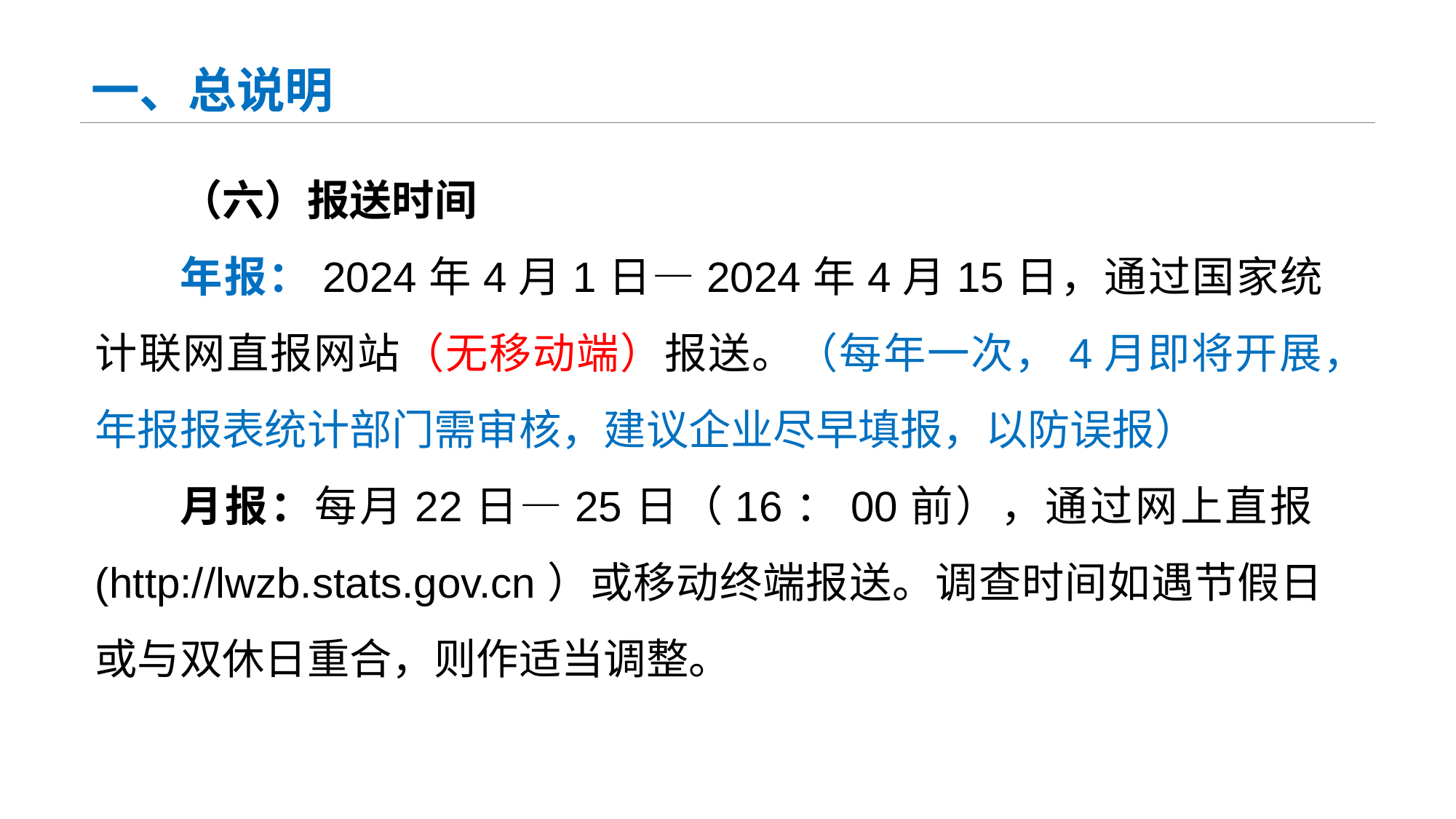

# 一、总说明
（六）报送时间
年报：2024年4月1日—2024年4月15日，通过国家统计联网直报网站（无移动端）报送。（每年一次，4月即将开展，年报报表统计部门需审核，建议企业尽早填报，以防误报）
月报：每月22日—25日（16：00前），通过网上直报(http://lwzb.stats.gov.cn）或移动终端报送。调查时间如遇节假日或与双休日重合，则作适当调整。